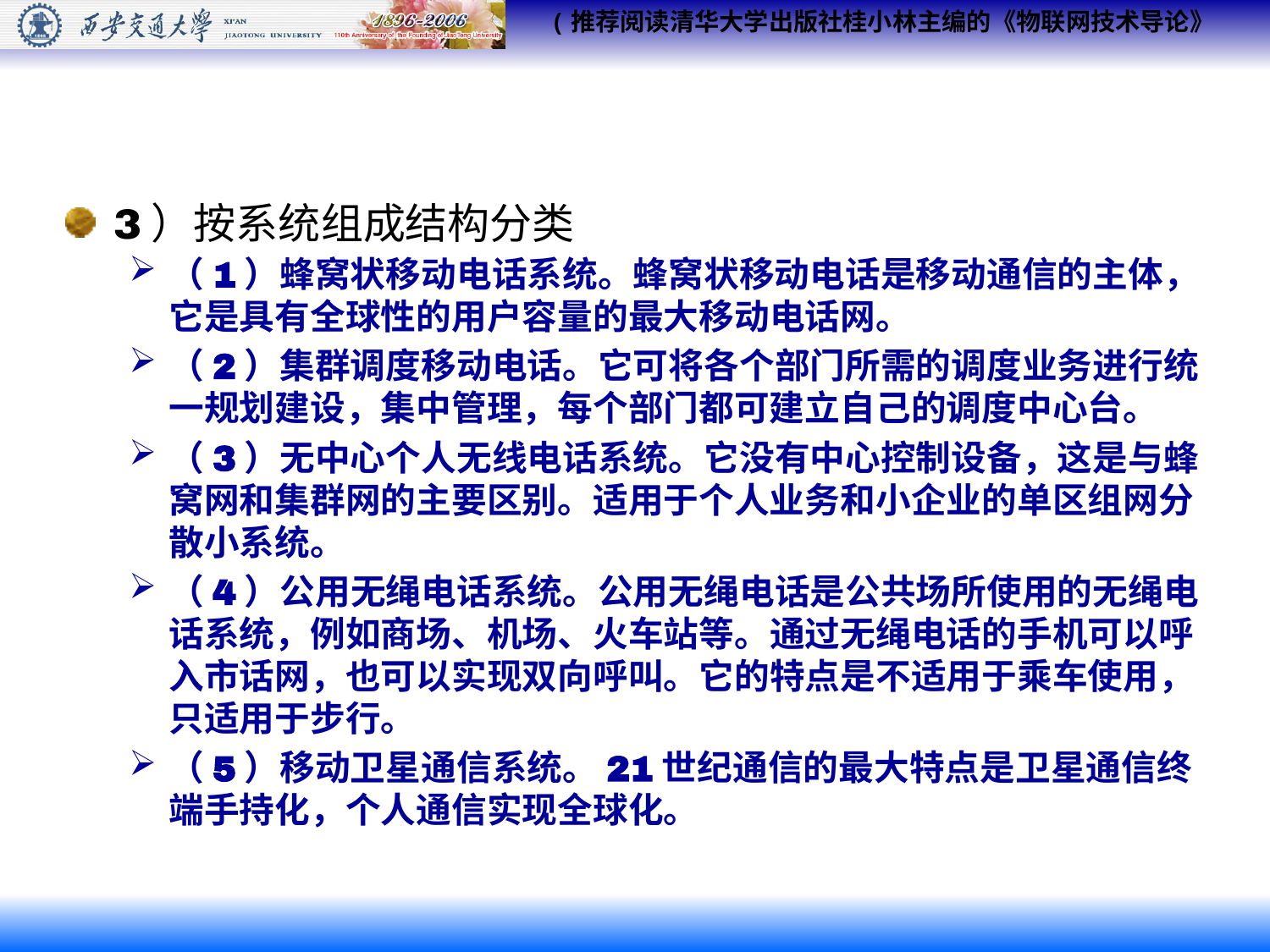

#
3）按系统组成结构分类
（1）蜂窝状移动电话系统。蜂窝状移动电话是移动通信的主体，它是具有全球性的用户容量的最大移动电话网。
（2）集群调度移动电话。它可将各个部门所需的调度业务进行统一规划建设，集中管理，每个部门都可建立自己的调度中心台。
（3）无中心个人无线电话系统。它没有中心控制设备，这是与蜂窝网和集群网的主要区别。适用于个人业务和小企业的单区组网分散小系统。
（4）公用无绳电话系统。公用无绳电话是公共场所使用的无绳电话系统，例如商场、机场、火车站等。通过无绳电话的手机可以呼入市话网，也可以实现双向呼叫。它的特点是不适用于乘车使用，只适用于步行。
（5）移动卫星通信系统。21世纪通信的最大特点是卫星通信终端手持化，个人通信实现全球化。